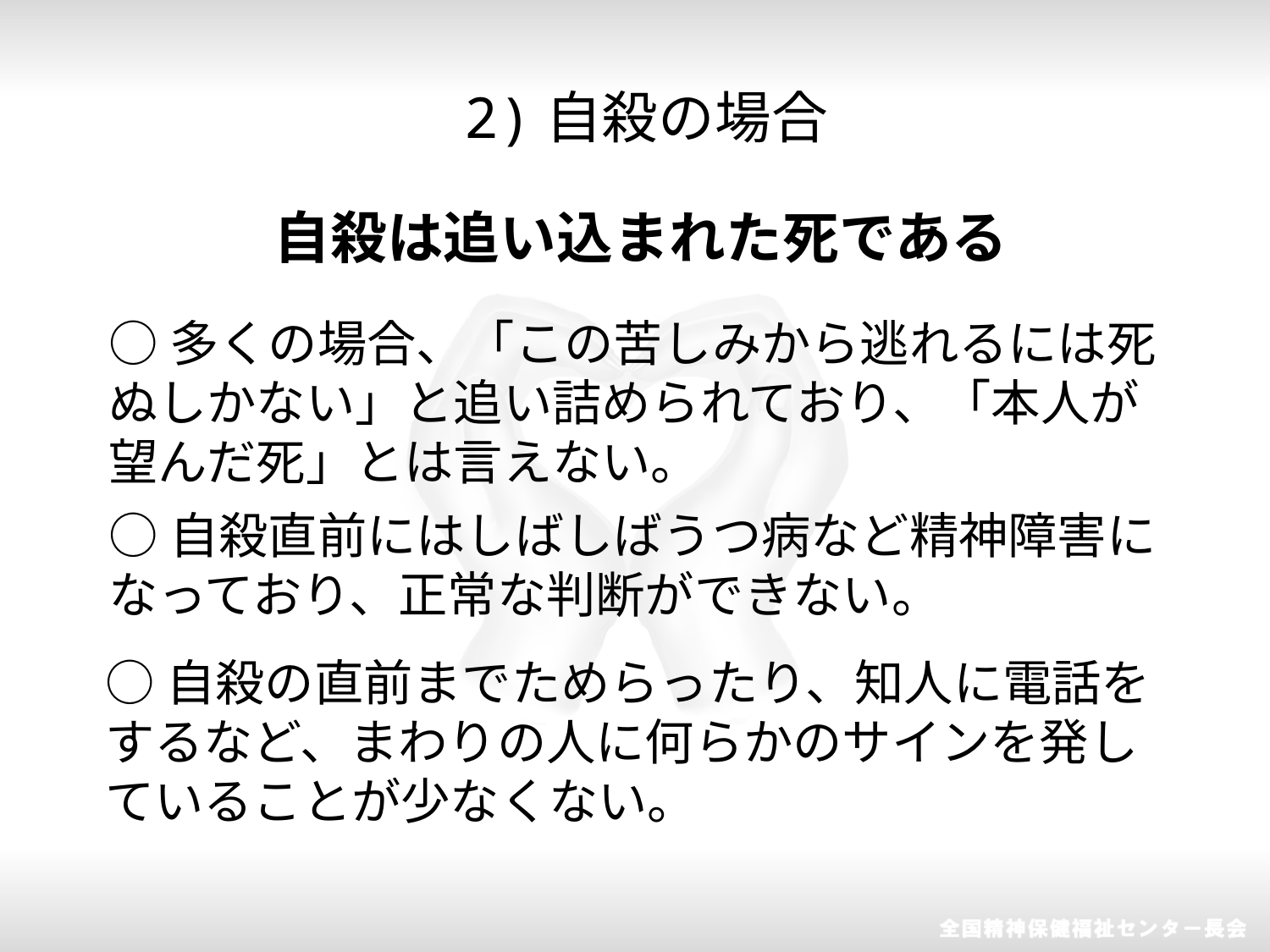

2)自殺の場合
自殺は追い込まれた死である
○多くの場合、「この苦しみから逃れるには死ぬしかない」と追い詰められており、「本人が望んだ死」とは言えない。
○自殺直前にはしばしばうつ病など精神障害になっており、正常な判断ができない。
○自殺の直前までためらったり、知人に電話をするなど、まわりの人に何らかのサインを発していることが少なくない。